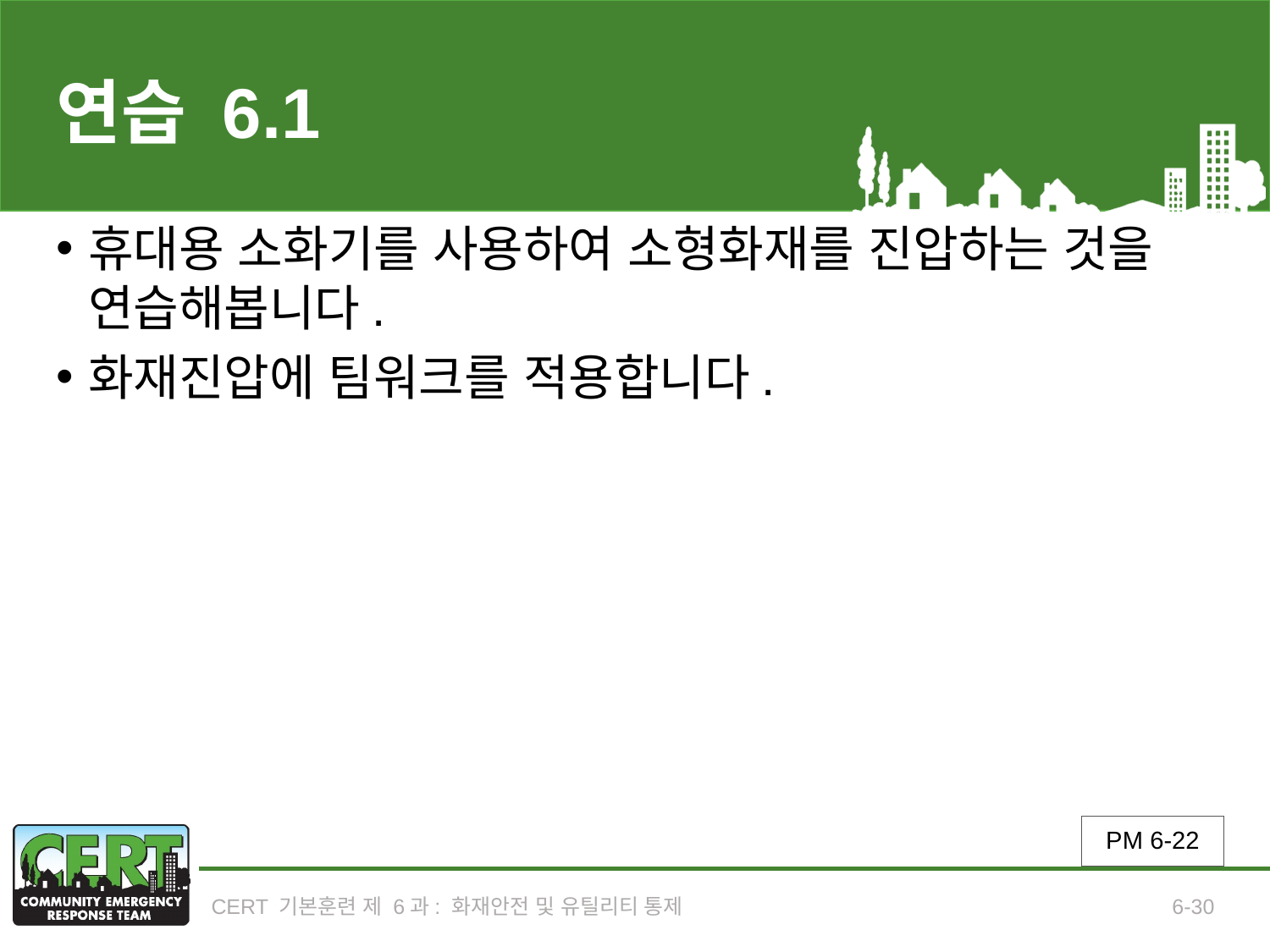

# 연습 6.1
휴대용 소화기를 사용하여 소형화재를 진압하는 것을 연습해봅니다.
화재진압에 팀워크를 적용합니다.
PM 6-22
CERT 기본훈련 제 6과: 화재안전 및 유틸리티 통제
6-30